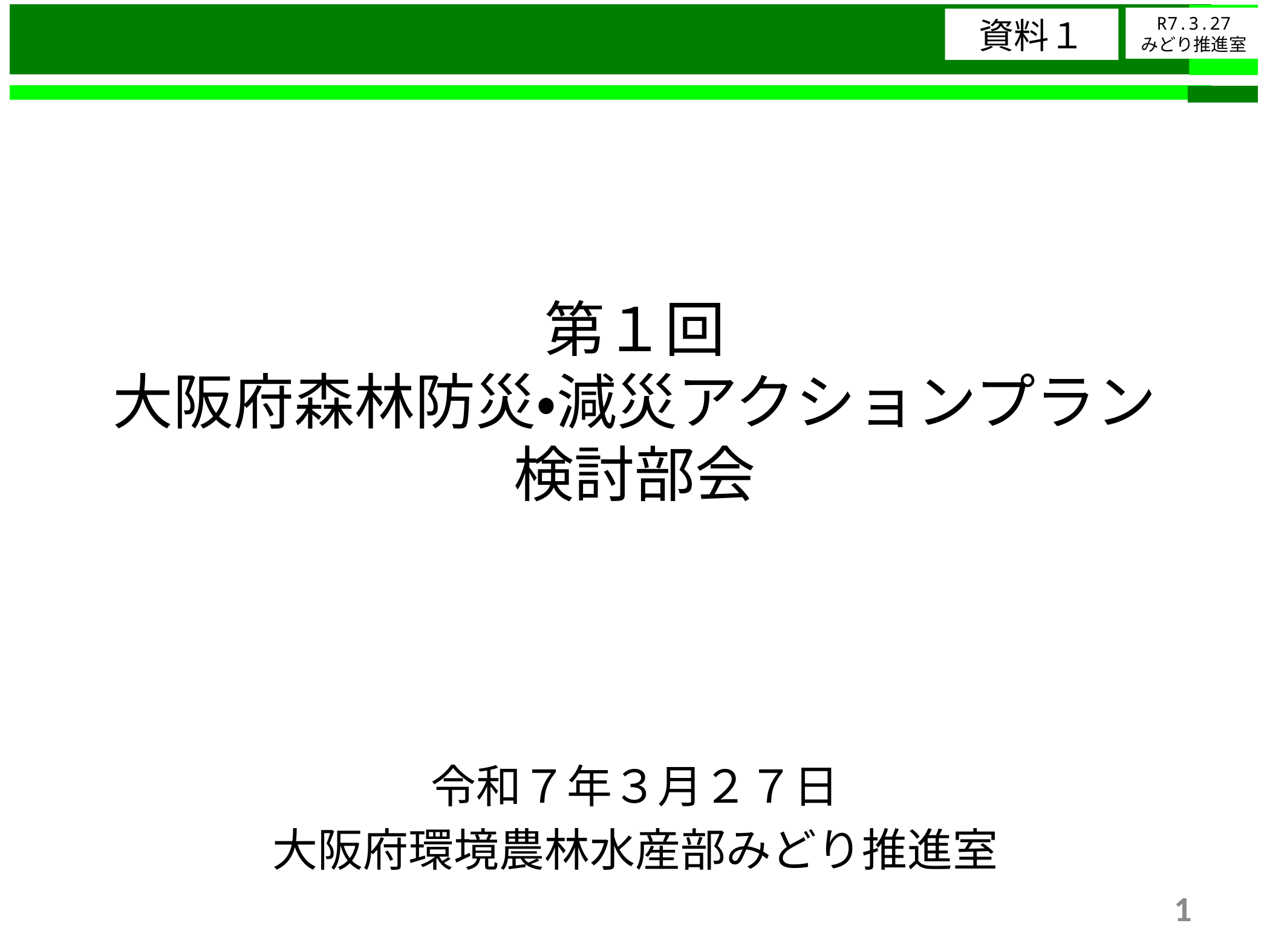

R7.3.27
みどり推進室
資料１
# 第１回 大阪府森林防災・減災アクションプラン 検討部会
令和７年３月２７日
大阪府環境農林水産部みどり推進室
1